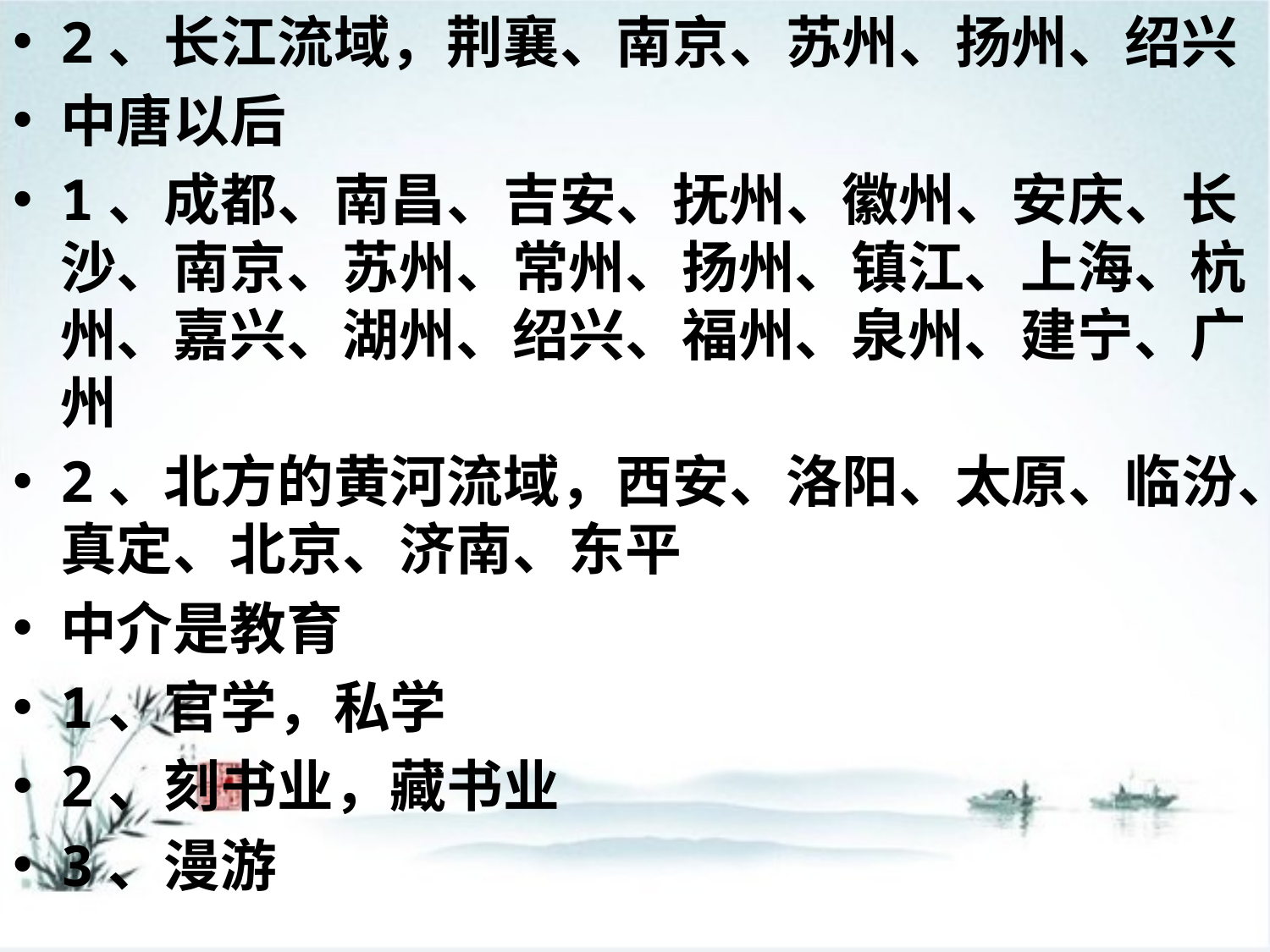

2、长江流域，荆襄、南京、苏州、扬州、绍兴
中唐以后
1、成都、南昌、吉安、抚州、徽州、安庆、长沙、南京、苏州、常州、扬州、镇江、上海、杭州、嘉兴、湖州、绍兴、福州、泉州、建宁、广州
2、北方的黄河流域，西安、洛阳、太原、临汾、真定、北京、济南、东平
中介是教育
1、官学，私学
2、刻书业，藏书业
3、漫游